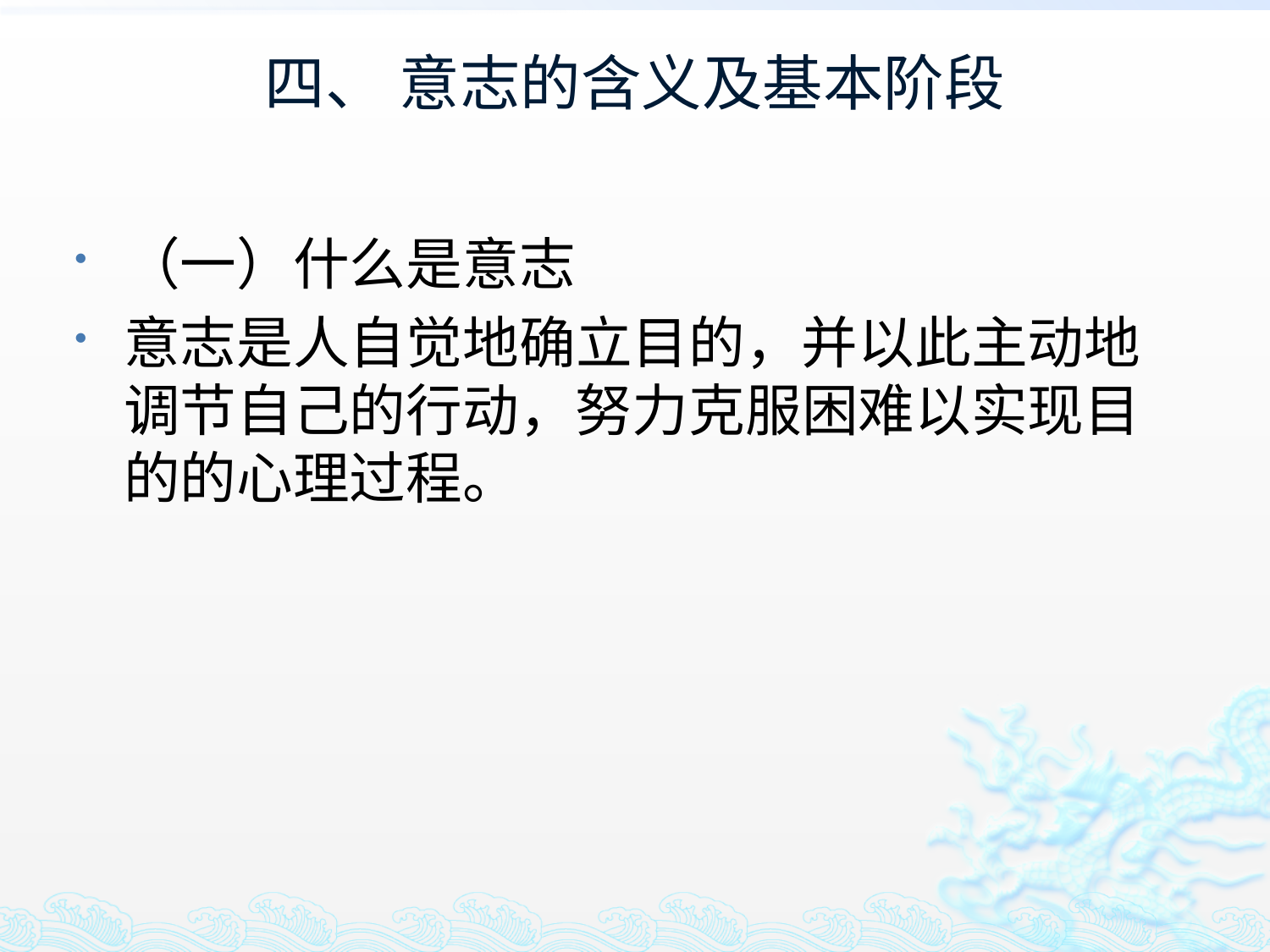

# 四、 意志的含义及基本阶段
（一）什么是意志
意志是人自觉地确立目的，并以此主动地调节自己的行动，努力克服困难以实现目的的心理过程。